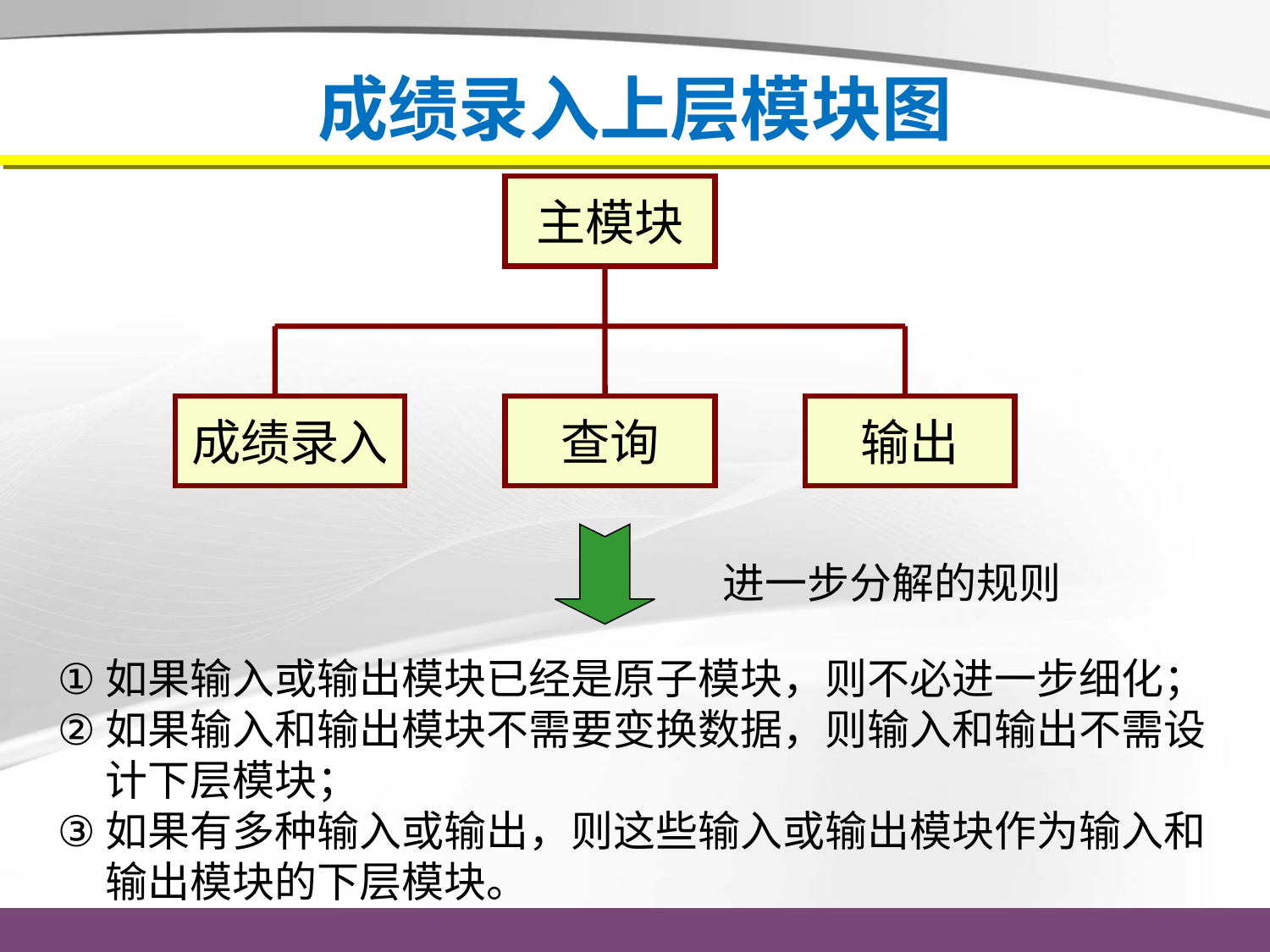

# 成绩录入上层模块图
主模块

成绩录入
查询
输出

进一步分解的规则
如果输入或输出模块已经是原子模块，则不必进一步细化；
如果输入和输出模块不需要变换数据，则输入和输出不需设计下层模块；
如果有多种输入或输出，则这些输入或输出模块作为输入和输出模块的下层模块。